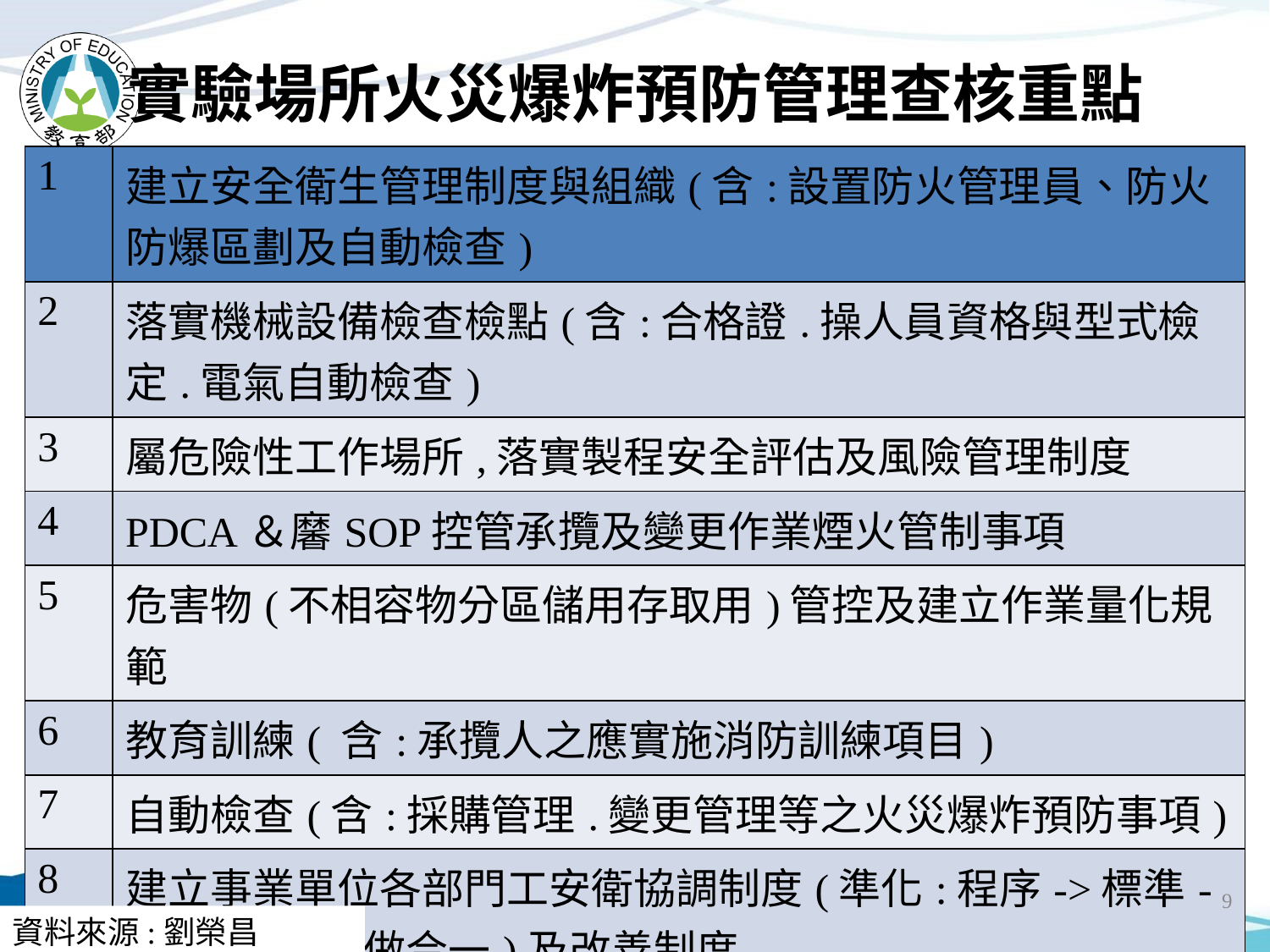

# 實驗場所火災爆炸預防管理查核重點
| 1 | 建立安全衛生管理制度與組織(含:設置防火管理員、防火防爆區劃及自動檢查) |
| --- | --- |
| 2 | 落實機械設備檢查檢點(含:合格證.操人員資格與型式檢定.電氣自動檢查) |
| 3 | 屬危險性工作場所,落實製程安全評估及風險管理制度 |
| 4 | PDCA＆黁SOP控管承攬及變更作業煙火管制事項 |
| 5 | 危害物(不相容物分區儲用存取用)管控及建立作業量化規範 |
| 6 | 教育訓練( 含:承攬人之應實施消防訓練項目) |
| 7 | 自動檢查(含:採購管理.變更管理等之火災爆炸預防事項) |
| 8 | 建立事業單位各部門工安衛協調制度(準化:程序->標準->表單(說寫做合一)及改善制度 |
9
資料來源:劉榮昌